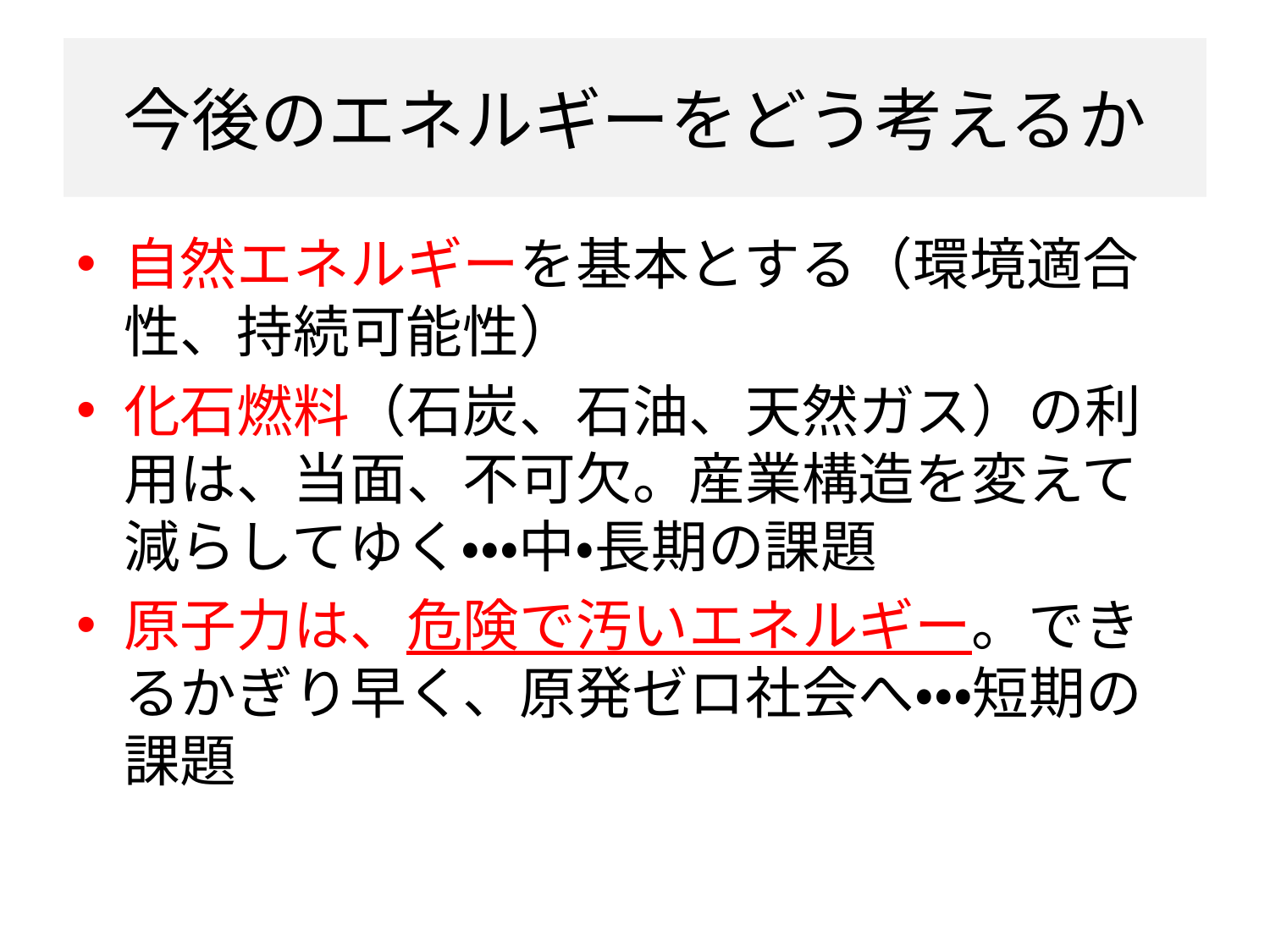

# 今後のエネルギーをどう考えるか
自然エネルギーを基本とする（環境適合性、持続可能性）
化石燃料（石炭、石油、天然ガス）の利用は、当面、不可欠。産業構造を変えて減らしてゆく・・・中・長期の課題
原子力は、危険で汚いエネルギー。できるかぎり早く、原発ゼロ社会へ・・・短期の課題